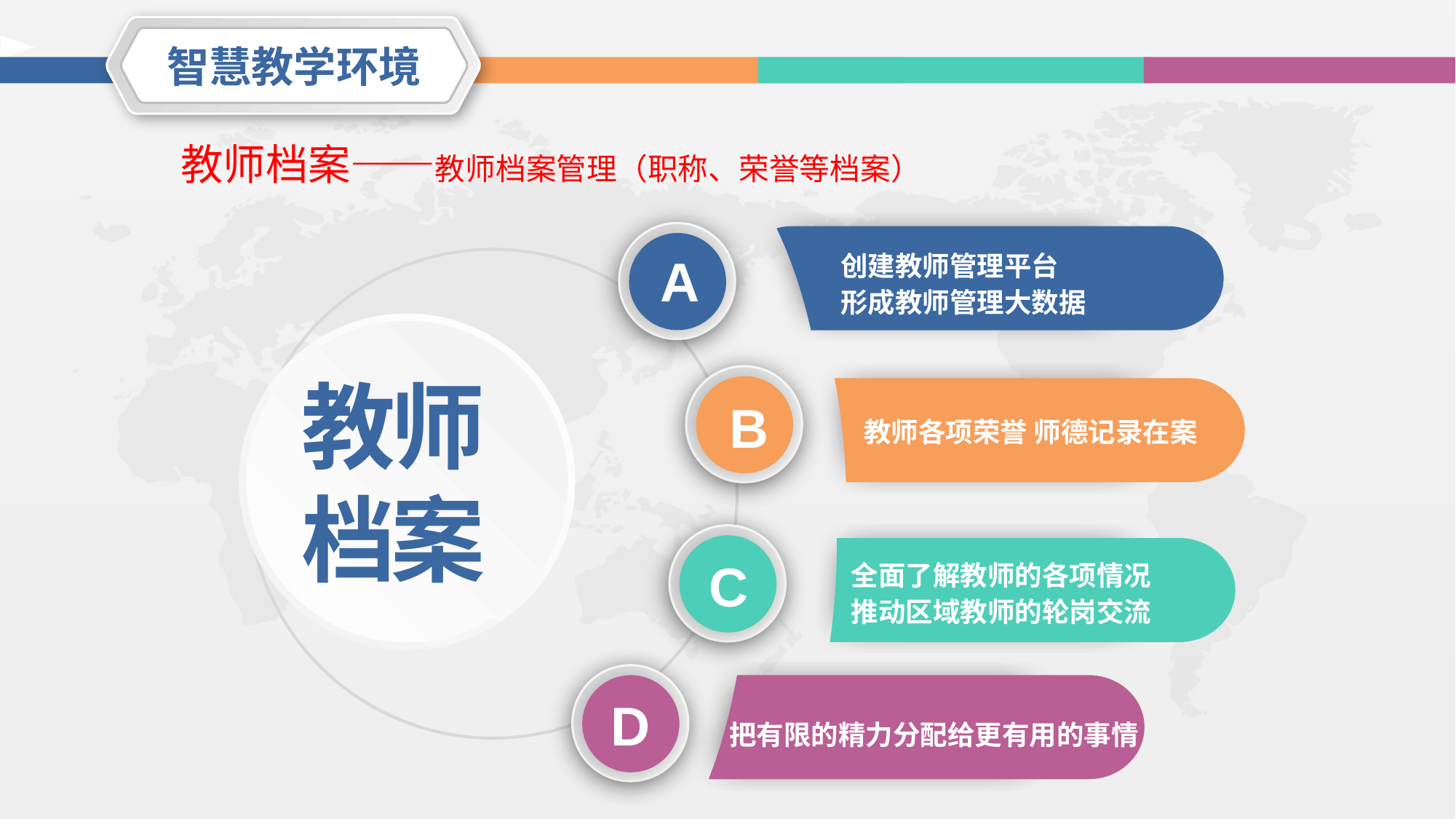

智慧教学环境

教师档案——教师档案管理（职称、荣誉等档案）

创建教师管理平台
形成教师管理大数据
A

教师
档案

B
教师各项荣誉 师德记录在案

C
全面了解教师的各项情况
推动区域教师的轮岗交流

D
把有限的精力分配给更有用的事情